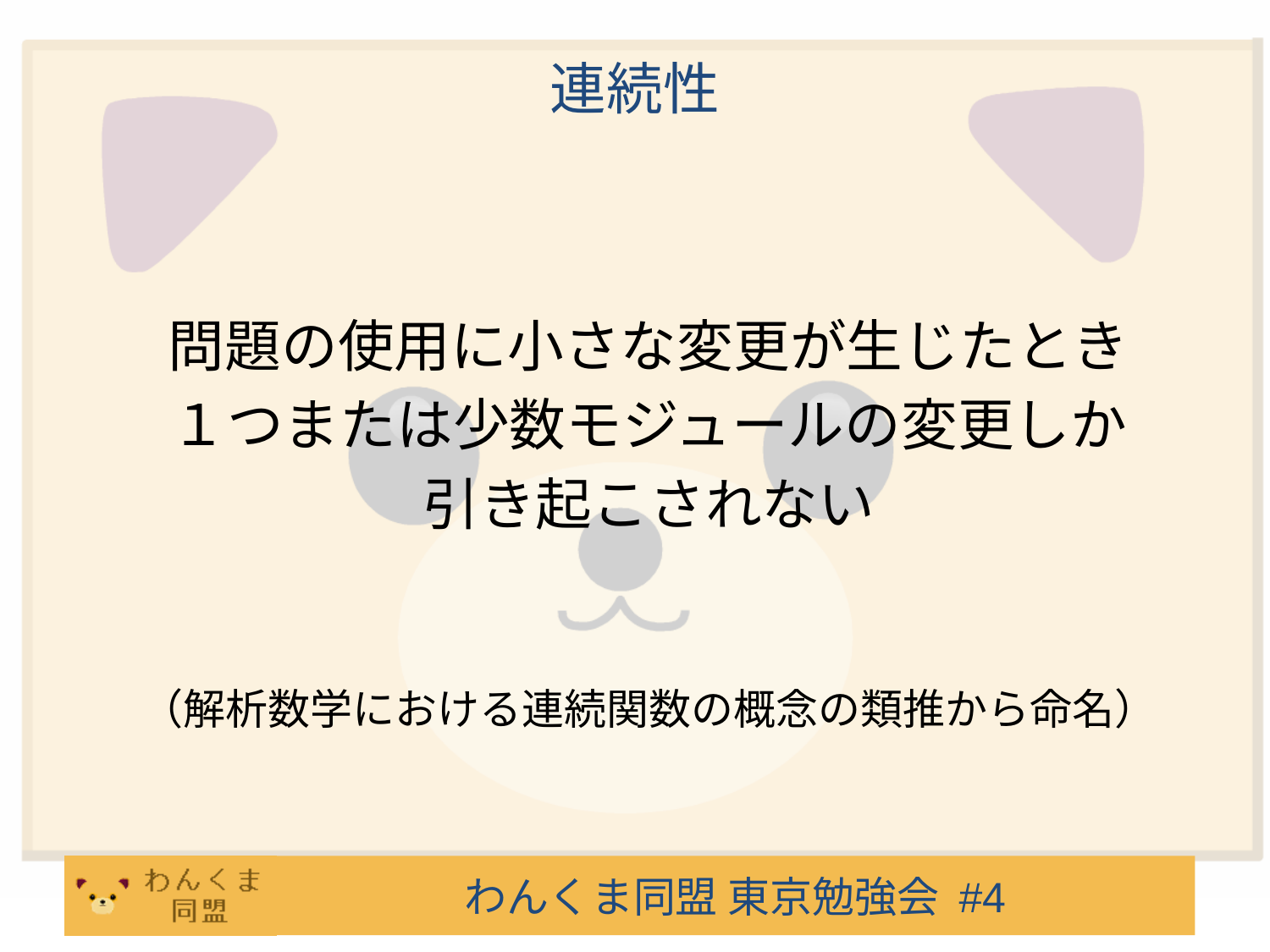

# 連続性

問題の使用に小さな変更が生じたとき
１つまたは少数モジュールの変更しか
引き起こされない

（解析数学における連続関数の概念の類推から命名）